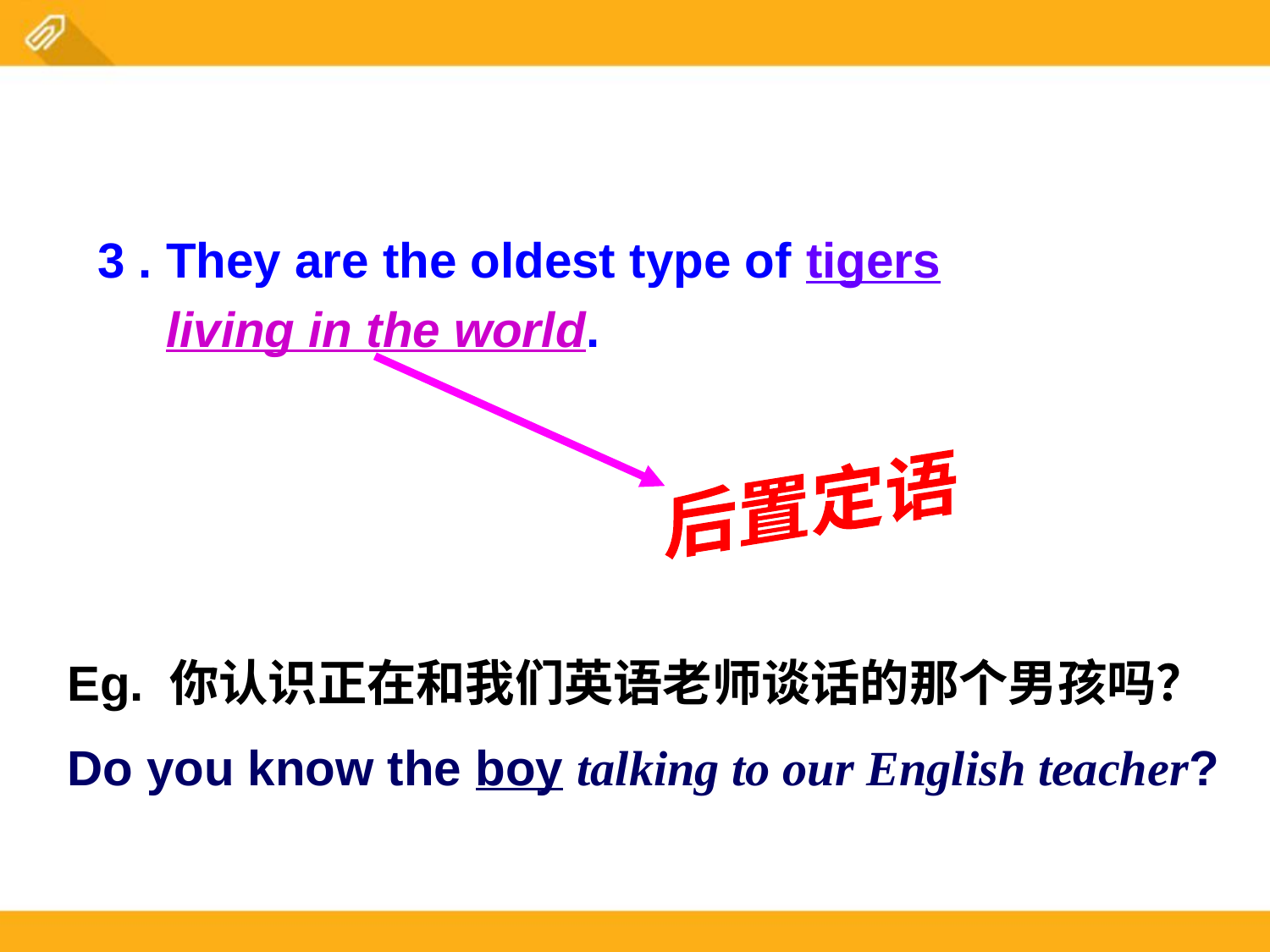

3 . They are the oldest type of tigers
     living in the world.

后置定语
Eg. 你认识正在和我们英语老师谈话的那个男孩吗？
Do you know the boy talking to our English teacher?